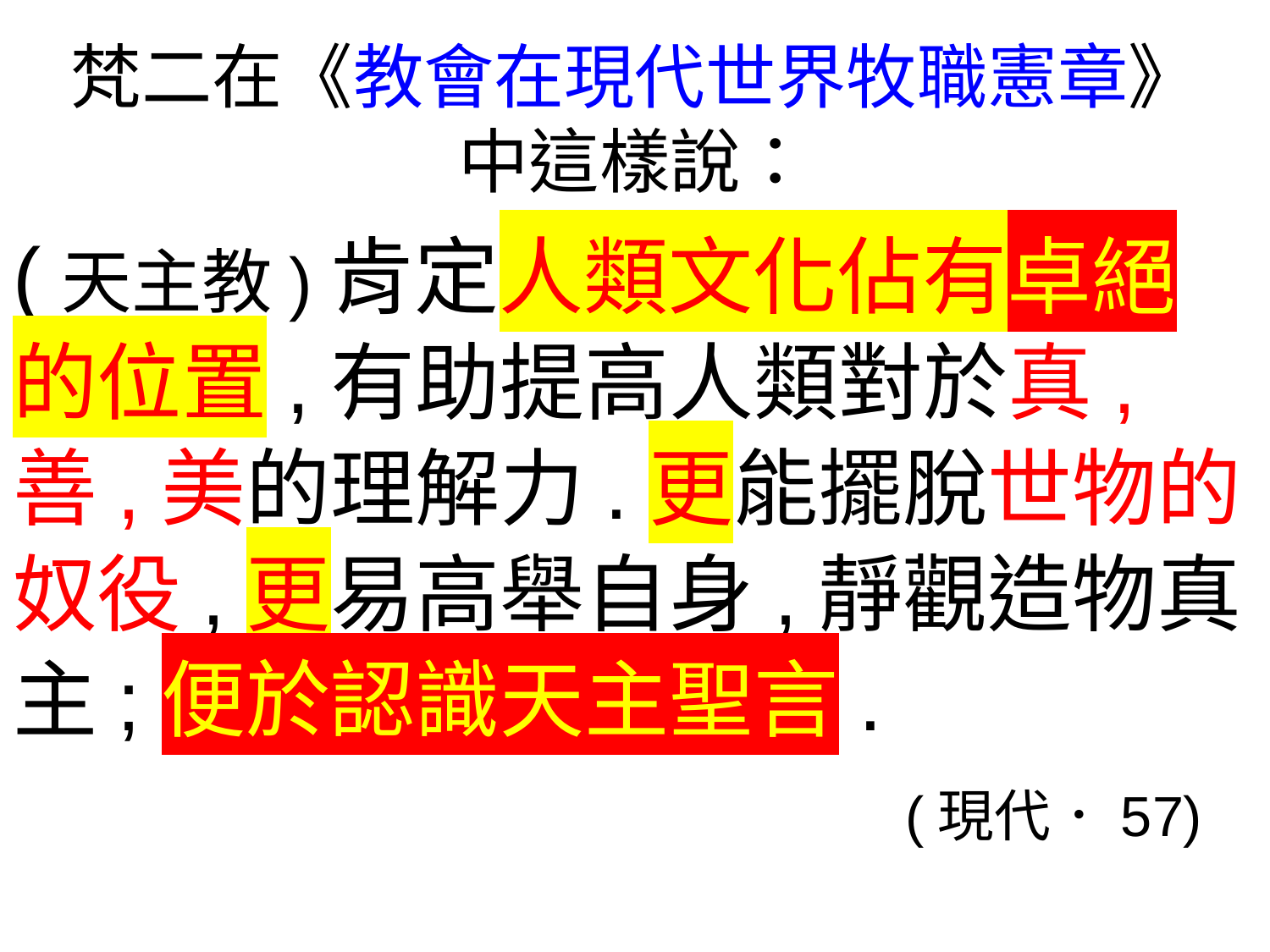

梵二在《教會在現代世界牧職憲章》
中這樣說：
(天主教)肯定人類文化佔有卓絕的位置,有助提高人類對於真,善,美的理解力.更能擺脫世物的奴役,更易高舉自身,靜觀造物真主;便於認識天主聖言.
                                      (現代．57)